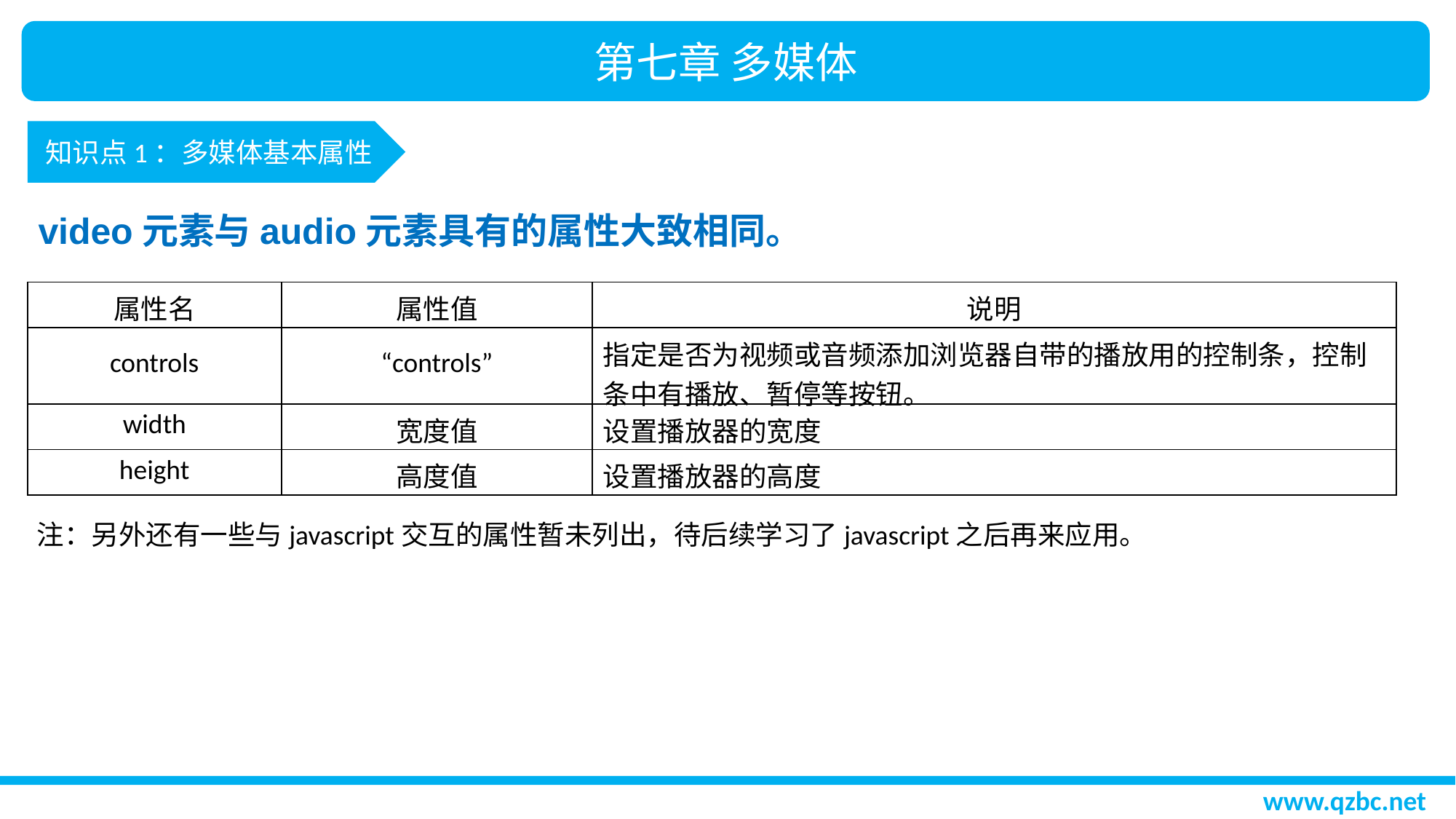

第七章 多媒体
知识点1：多媒体基本属性
video元素与audio元素具有的属性大致相同。
| 属性名 | 属性值 | 说明 |
| --- | --- | --- |
| controls | “controls” | 指定是否为视频或音频添加浏览器自带的播放用的控制条，控制条中有播放、暂停等按钮。 |
| width | 宽度值 | 设置播放器的宽度 |
| height | 高度值 | 设置播放器的高度 |
注：另外还有一些与javascript交互的属性暂未列出，待后续学习了javascript之后再来应用。

www.qzbc.net